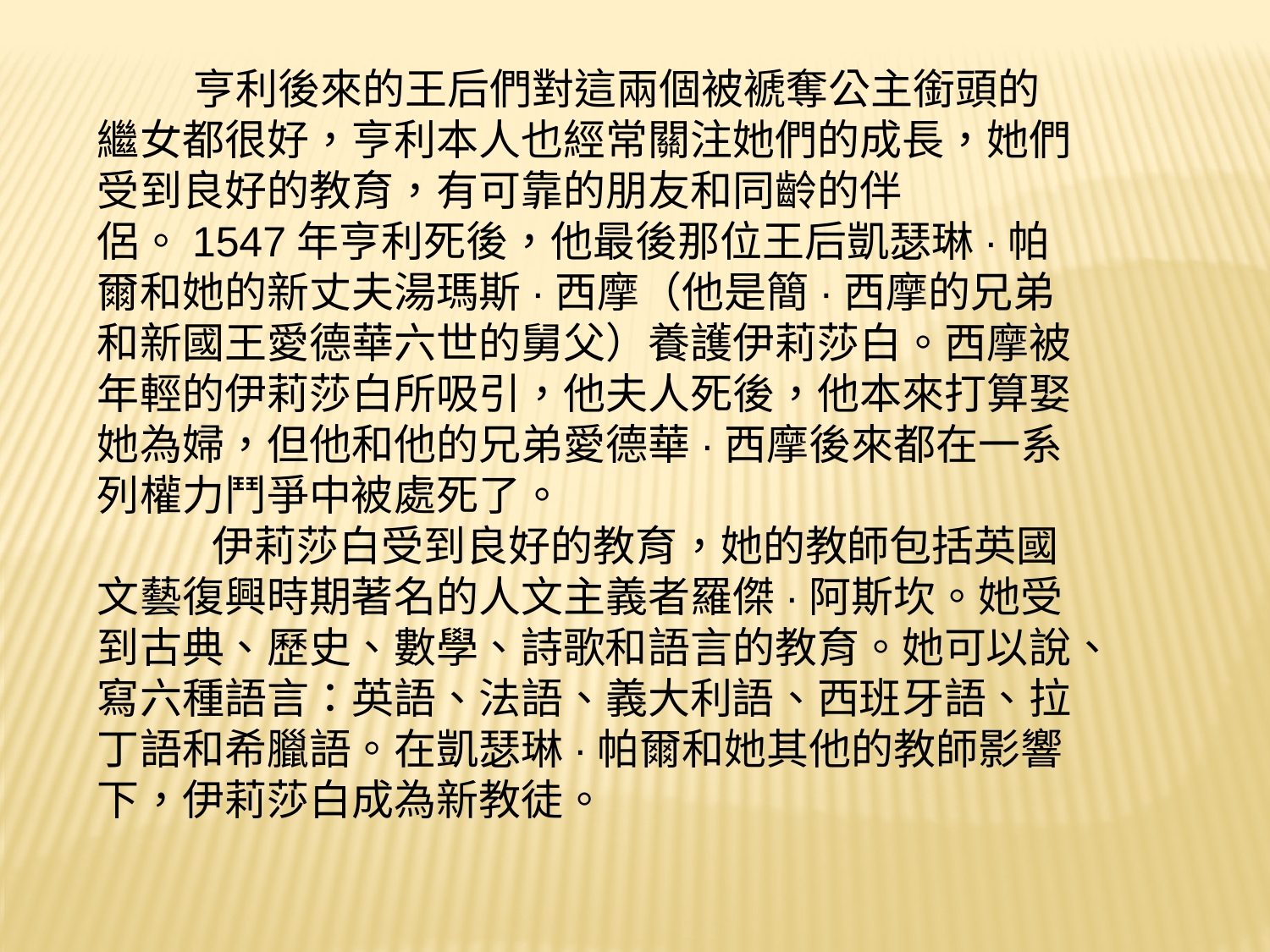

亨利後來的王后們對這兩個被褫奪公主銜頭的繼女都很好，亨利本人也經常關注她們的成長，她們受到良好的教育，有可靠的朋友和同齡的伴侶。1547年亨利死後，他最後那位王后凱瑟琳·帕爾和她的新丈夫湯瑪斯·西摩（他是簡·西摩的兄弟和新國王愛德華六世的舅父）養護伊莉莎白。西摩被年輕的伊莉莎白所吸引，他夫人死後，他本來打算娶她為婦，但他和他的兄弟愛德華·西摩後來都在一系列權力鬥爭中被處死了。
           伊莉莎白受到良好的教育，她的教師包括英國文藝復興時期著名的人文主義者羅傑·阿斯坎。她受到古典、歷史、數學、詩歌和語言的教育。她可以說、寫六種語言：英語、法語、義大利語、西班牙語、拉丁語和希臘語。在凱瑟琳·帕爾和她其他的教師影響下，伊莉莎白成為新教徒。